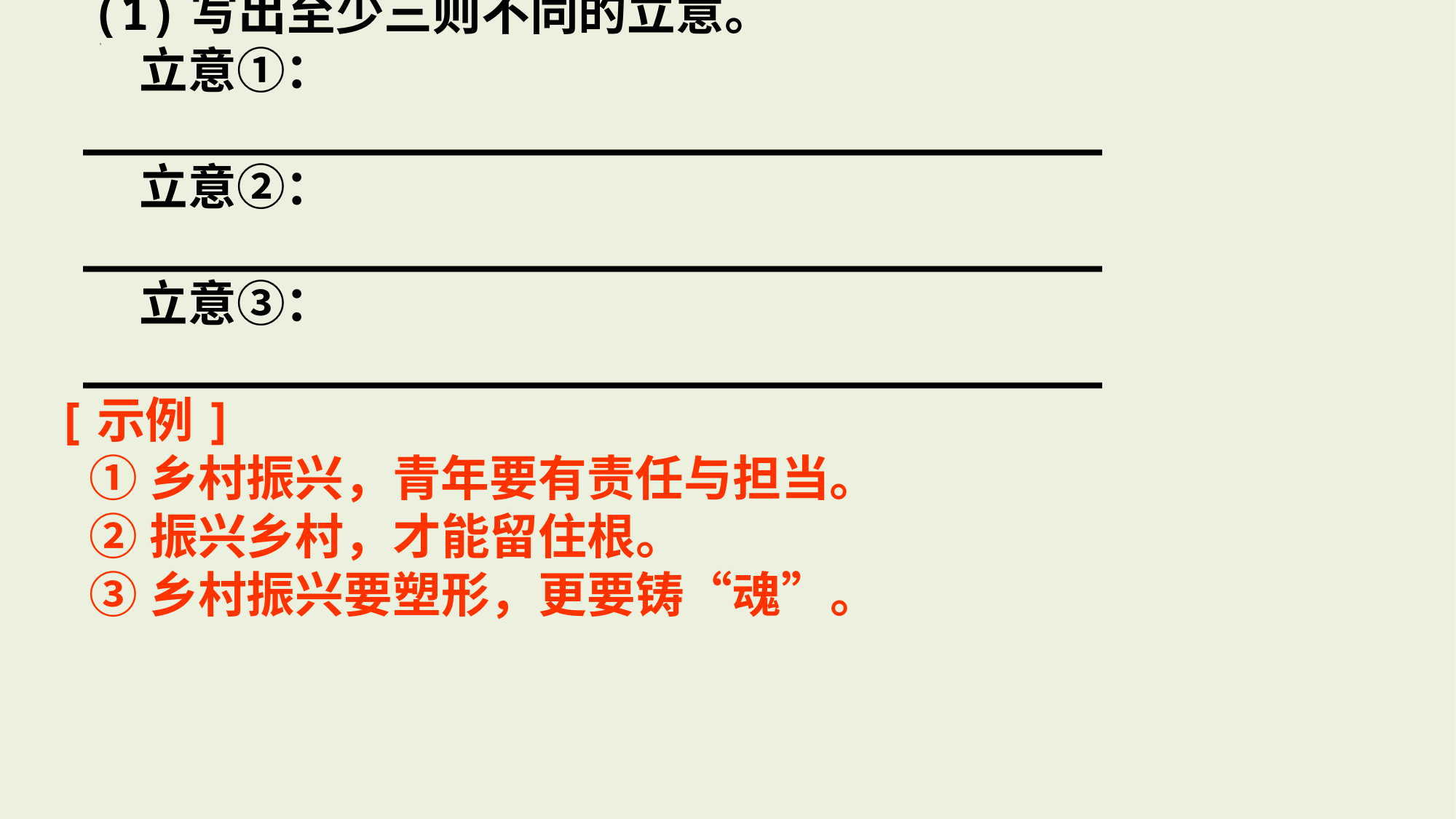

(1)写出至少三则不同的立意。
    立意①：___________________________________
    立意②：___________________________________
    立意③：___________________________________
[示例]
   ①乡村振兴，青年要有责任与担当。
   ②振兴乡村，才能留住根。
   ③乡村振兴要塑形，更要铸“魂”。